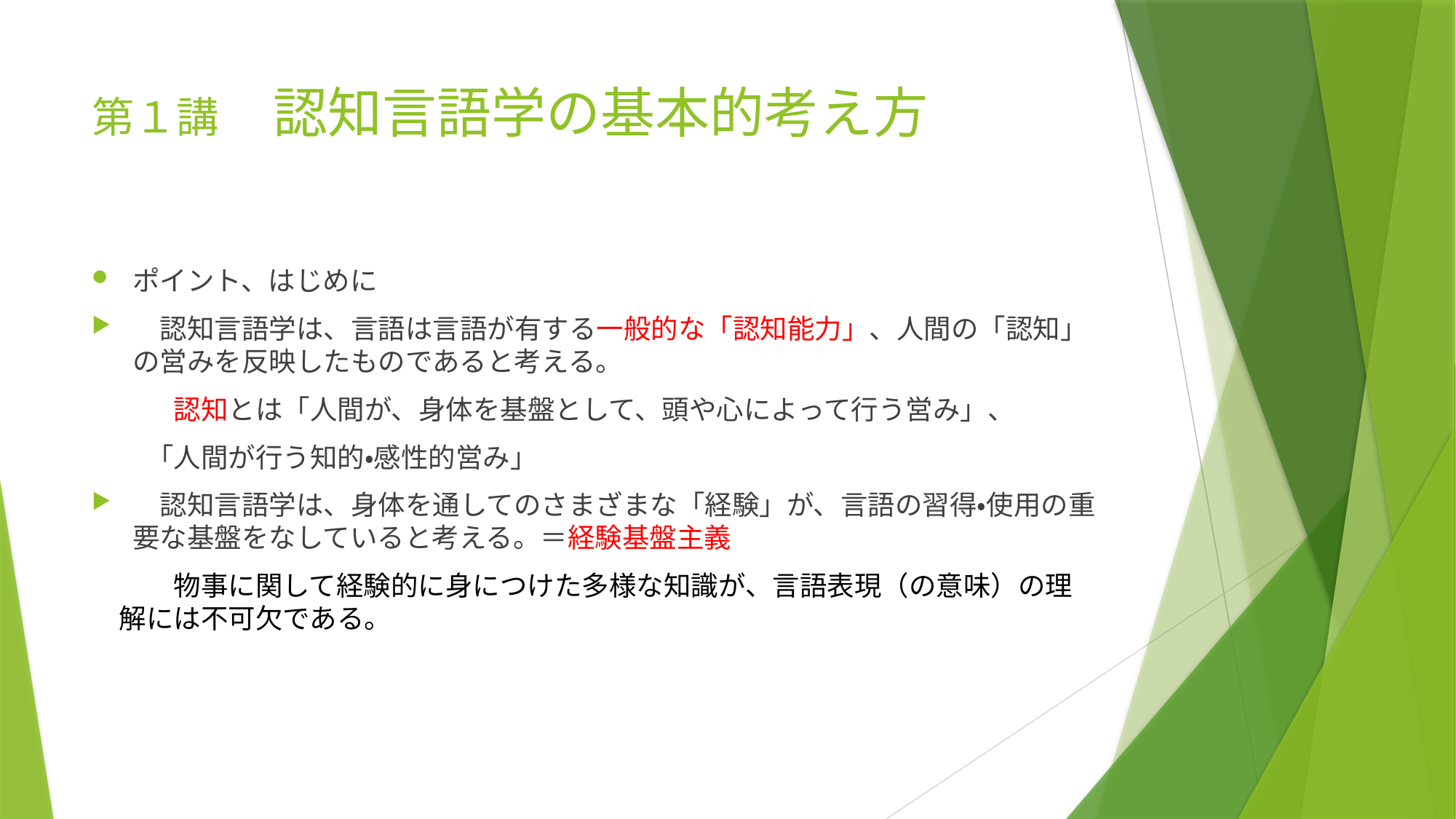

# 第１講　認知言語学の基本的考え方
ポイント、はじめに
　認知言語学は、言語は言語が有する一般的な「認知能力」、人間の「認知」の営みを反映したものであると考える。
　　　認知とは「人間が、身体を基盤として、頭や心によって行う営み」、
　　「人間が行う知的・感性的営み」
　認知言語学は、身体を通してのさまざまな「経験」が、言語の習得・使用の重要な基盤をなしていると考える。＝経験基盤主義
　　　物事に関して経験的に身につけた多様な知識が、言語表現（の意味）の理　解には不可欠である。